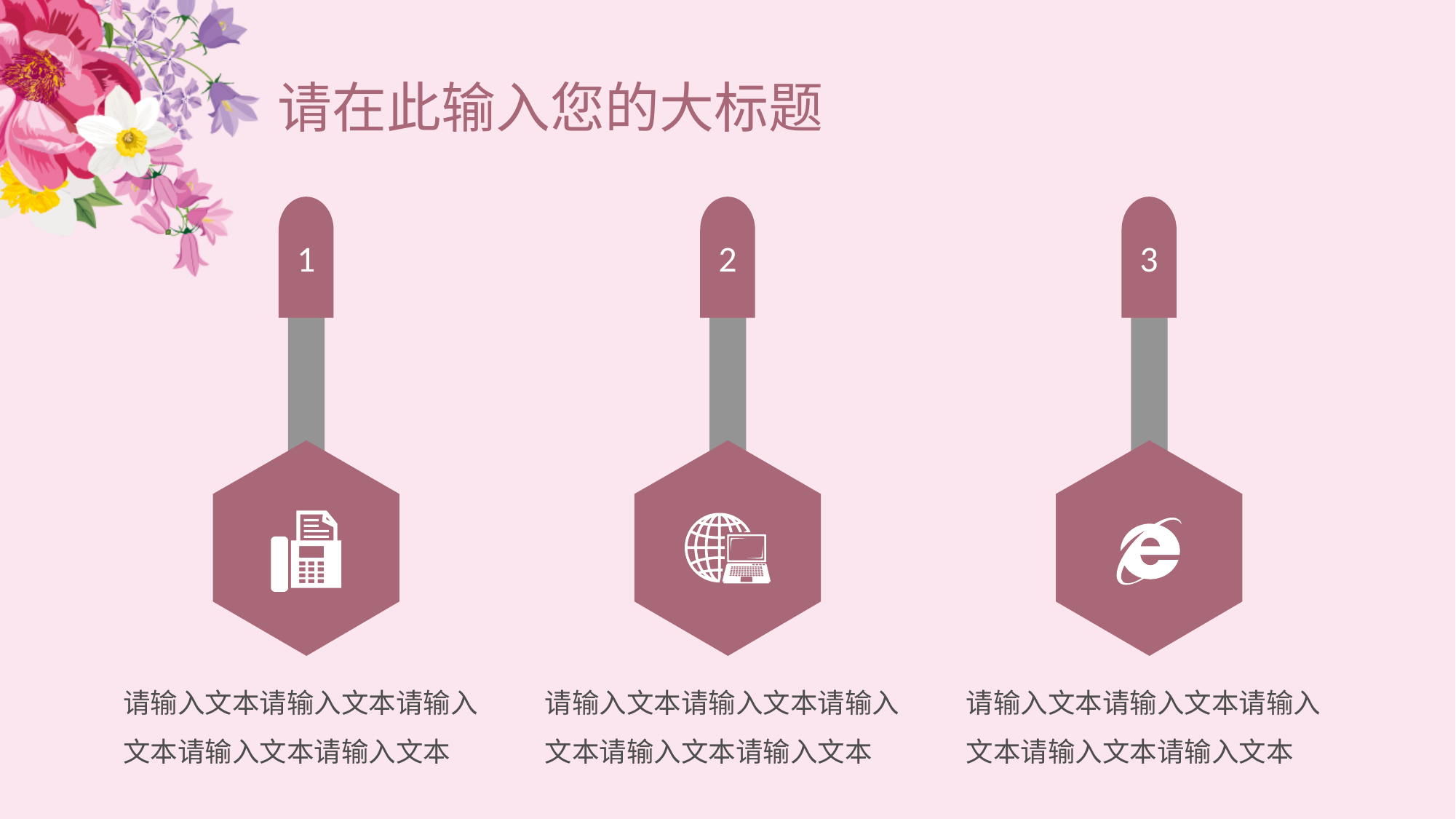

# 请在此输入您的大标题
1
2
3

请输入文本请输入文本请输入文本请输入文本请输入文本
请输入文本请输入文本请输入文本请输入文本请输入文本
请输入文本请输入文本请输入文本请输入文本请输入文本